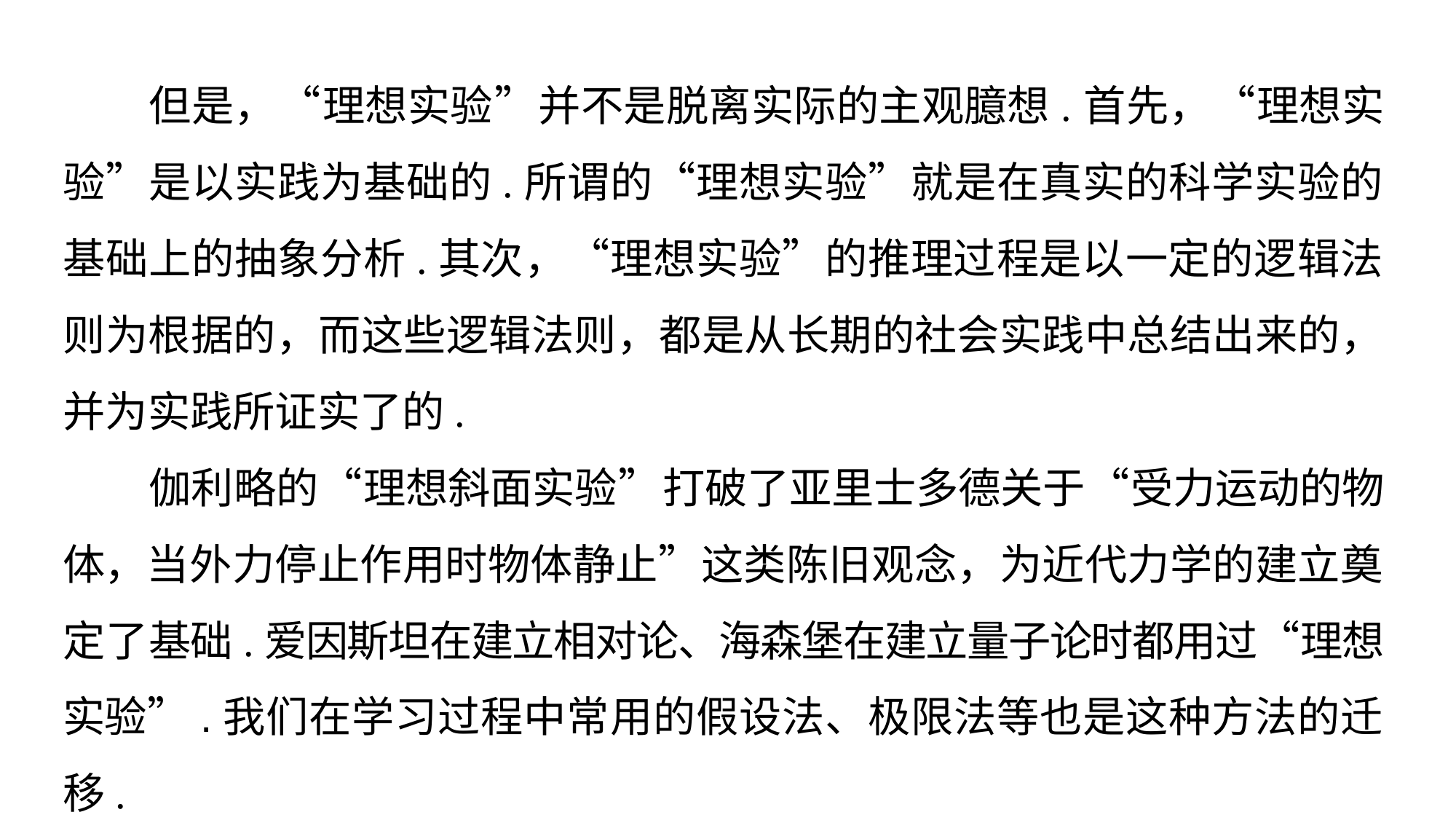

但是，“理想实验”并不是脱离实际的主观臆想.首先，“理想实验”是以实践为基础的.所谓的“理想实验”就是在真实的科学实验的基础上的抽象分析.其次，“理想实验”的推理过程是以一定的逻辑法则为根据的，而这些逻辑法则，都是从长期的社会实践中总结出来的，并为实践所证实了的.
伽利略的“理想斜面实验”打破了亚里士多德关于“受力运动的物体，当外力停止作用时物体静止”这类陈旧观念，为近代力学的建立奠定了基础.爱因斯坦在建立相对论、海森堡在建立量子论时都用过“理想实验”.我们在学习过程中常用的假设法、极限法等也是这种方法的迁移.